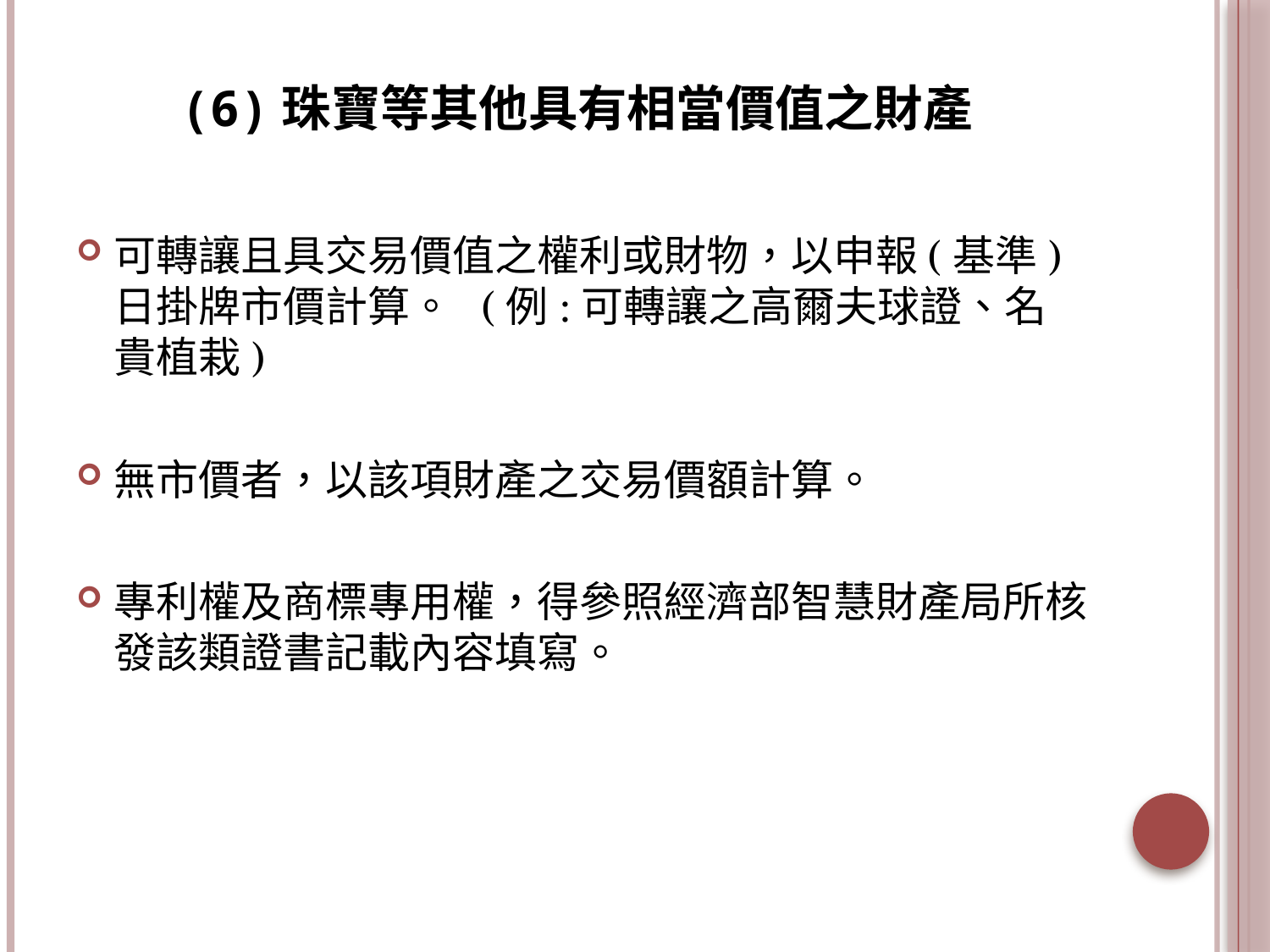

# (6)珠寶等其他具有相當價值之財產
可轉讓且具交易價值之權利或財物，以申報(基準)日掛牌市價計算。  (例:可轉讓之高爾夫球證、名貴植栽)

無市價者，以該項財產之交易價額計算。

專利權及商標專用權，得參照經濟部智慧財產局所核發該類證書記載內容填寫。